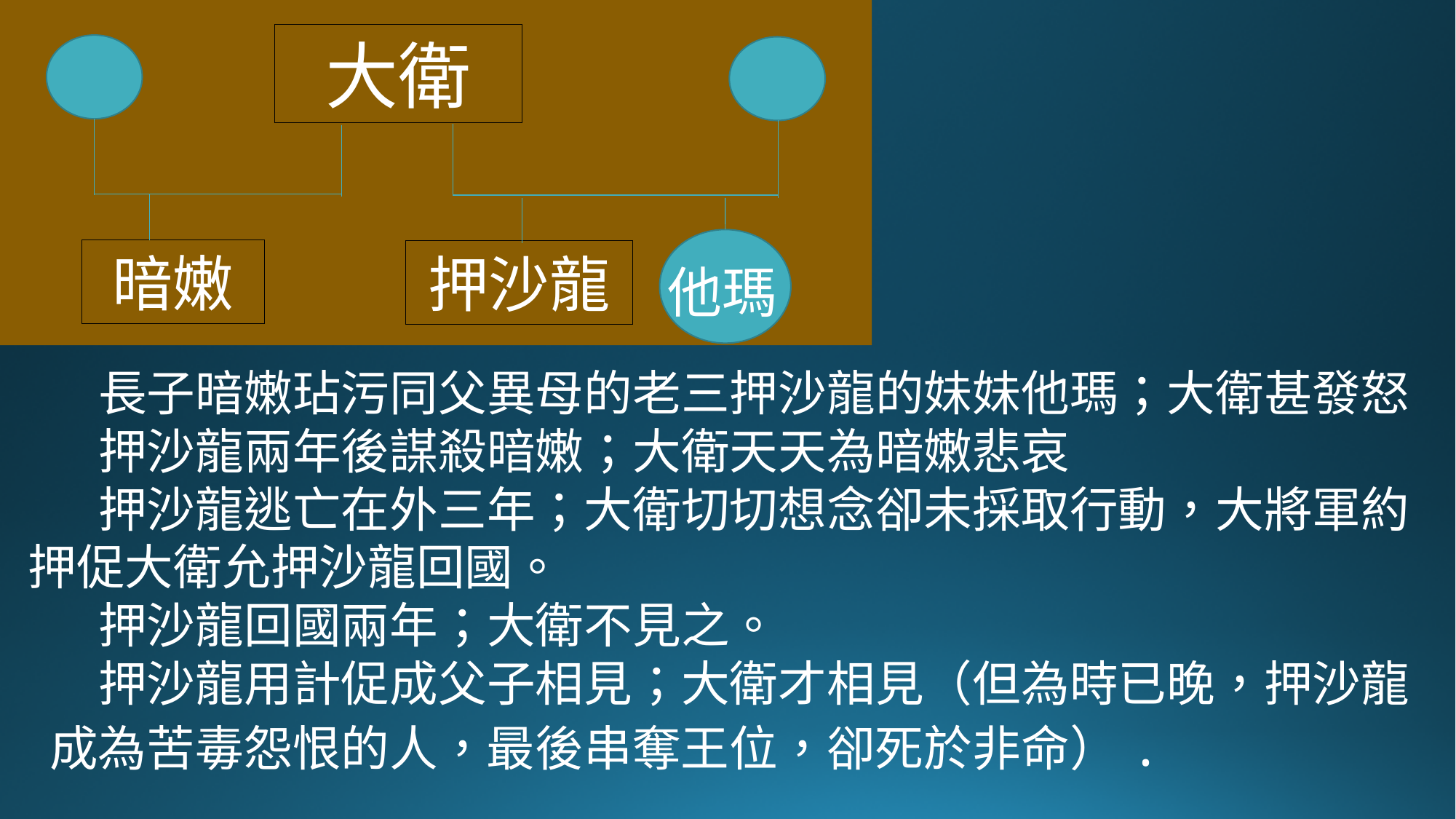

大衛

暗嫩
押沙龍
他瑪
長子暗嫩玷污同父異母的老三押沙龍的妹妹他瑪；大衛甚發怒
押沙龍兩年後謀殺暗嫩；大衛天天為暗嫩悲哀
押沙龍逃亡在外三年；大衛切切想念卻未採取行動，大將軍約 押促大衛允押沙龍回國。
押沙龍回國兩年；大衛不見之。
押沙龍用計促成父子相見；大衛才相見（但為時已晚，押沙龍    成為苦毒怨恨的人，最後串奪王位，卻死於非命）.